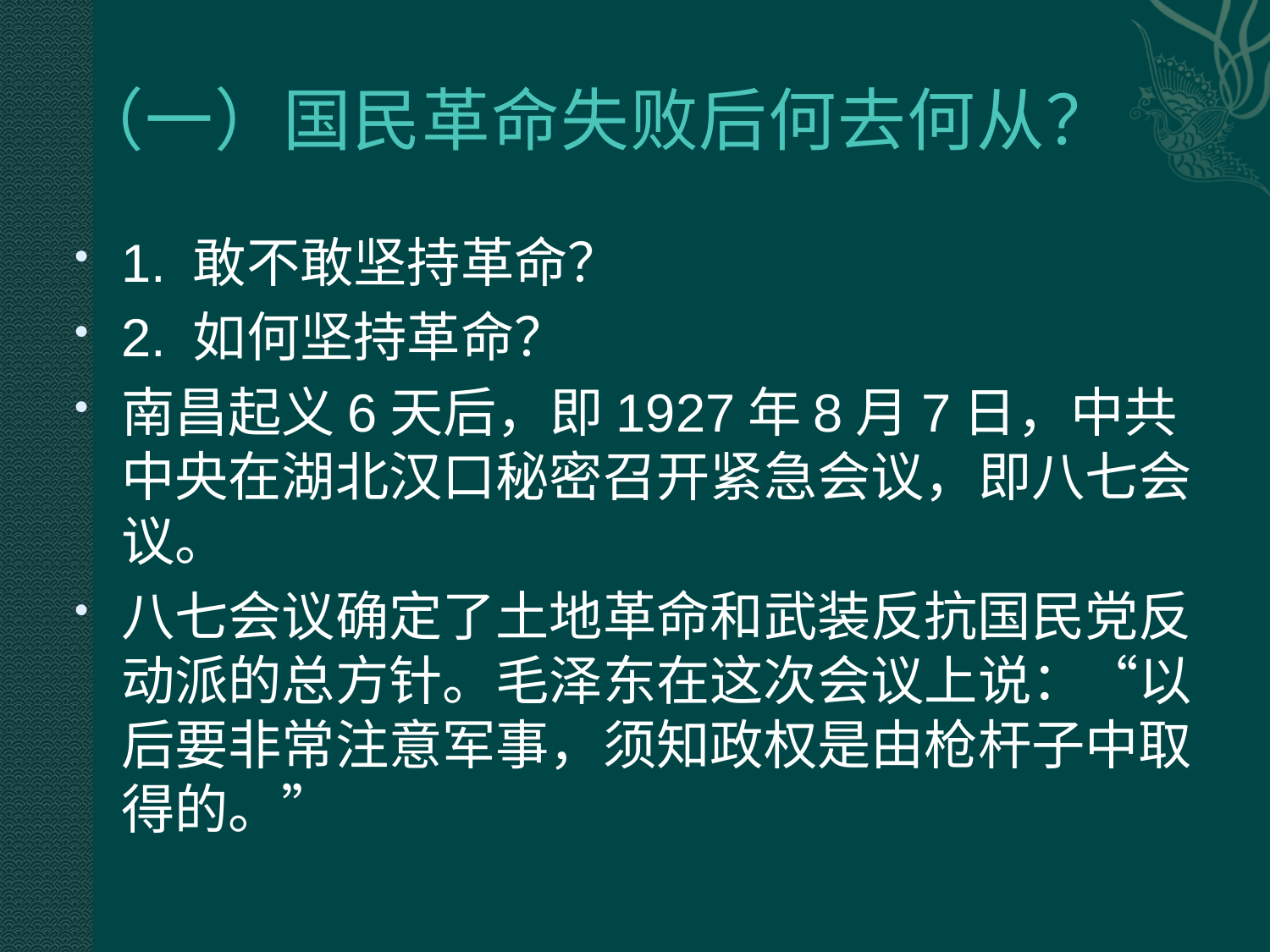

# （一）国民革命失败后何去何从？
1. 敢不敢坚持革命？
2. 如何坚持革命？
南昌起义6天后，即1927年8月7日，中共中央在湖北汉口秘密召开紧急会议，即八七会议。
八七会议确定了土地革命和武装反抗国民党反动派的总方针。毛泽东在这次会议上说：“以后要非常注意军事，须知政权是由枪杆子中取得的。”